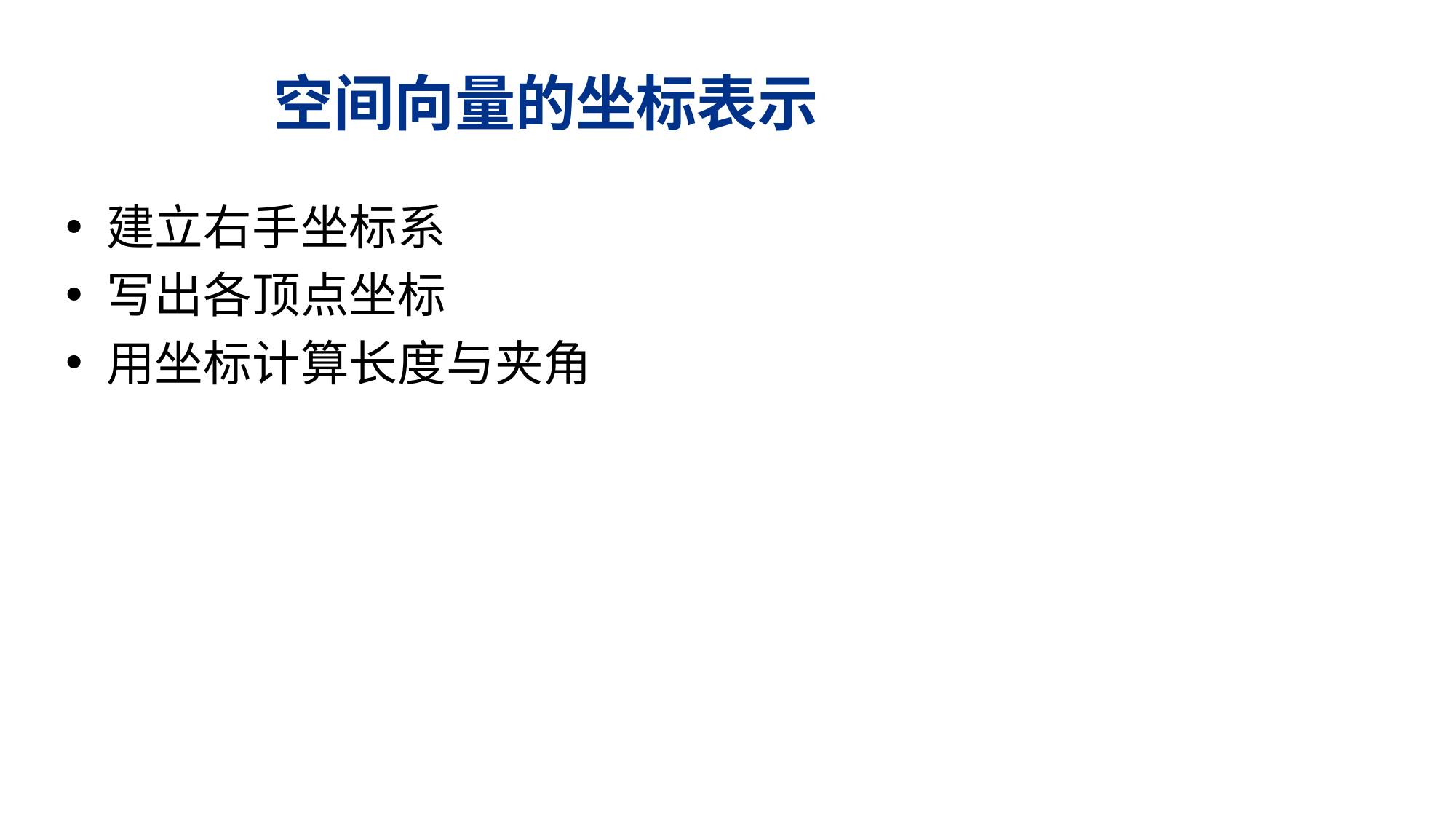

# 空间向量的坐标表示
建立右手坐标系
写出各顶点坐标
用坐标计算长度与夹角